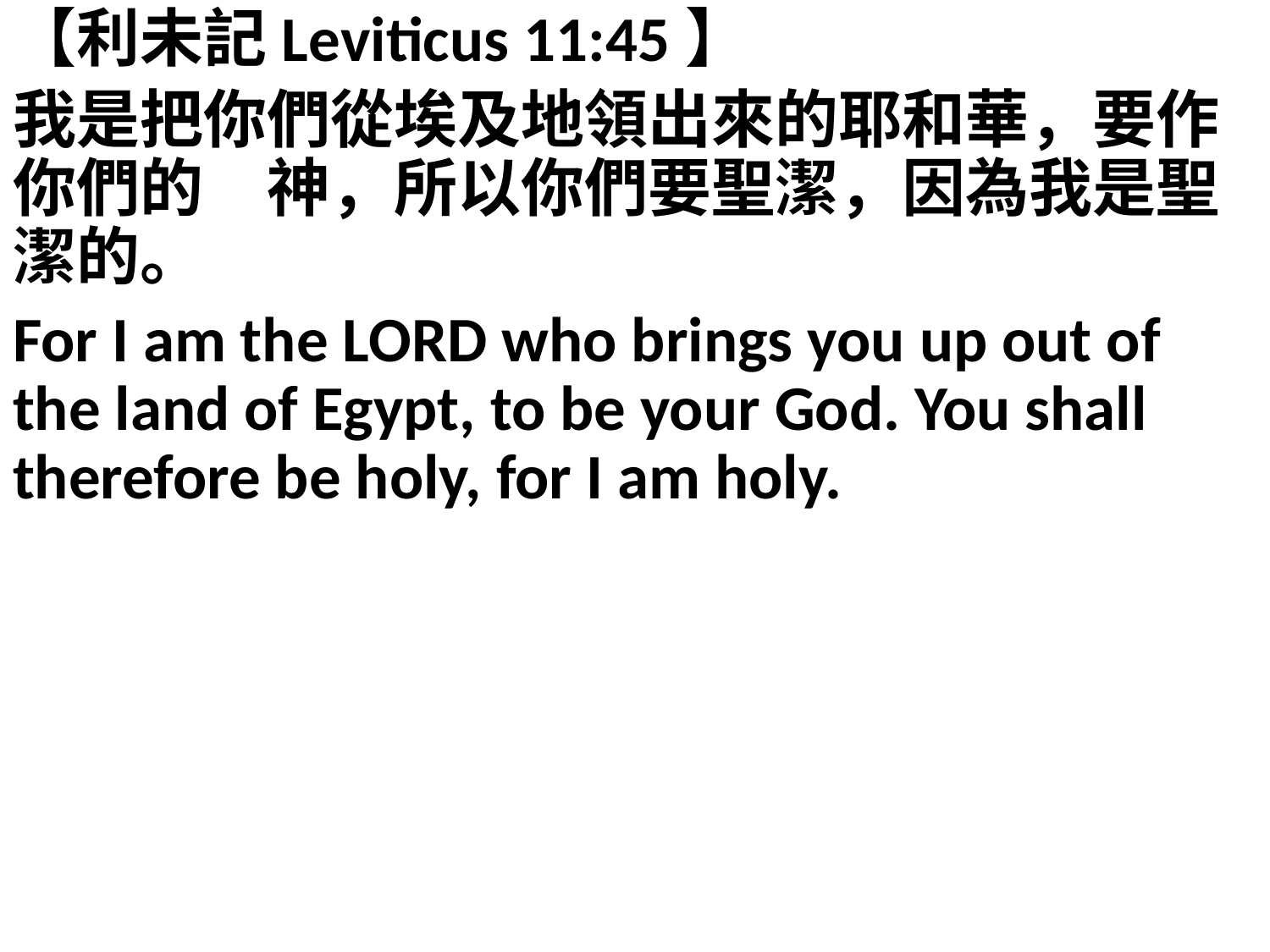

【利未記Leviticus 11:45】
我是把你們從埃及地領出來的耶和華，要作你們的　神，所以你們要聖潔，因為我是聖潔的。
For I am the LORD who brings you up out of the land of Egypt, to be your God. You shall therefore be holy, for I am holy.